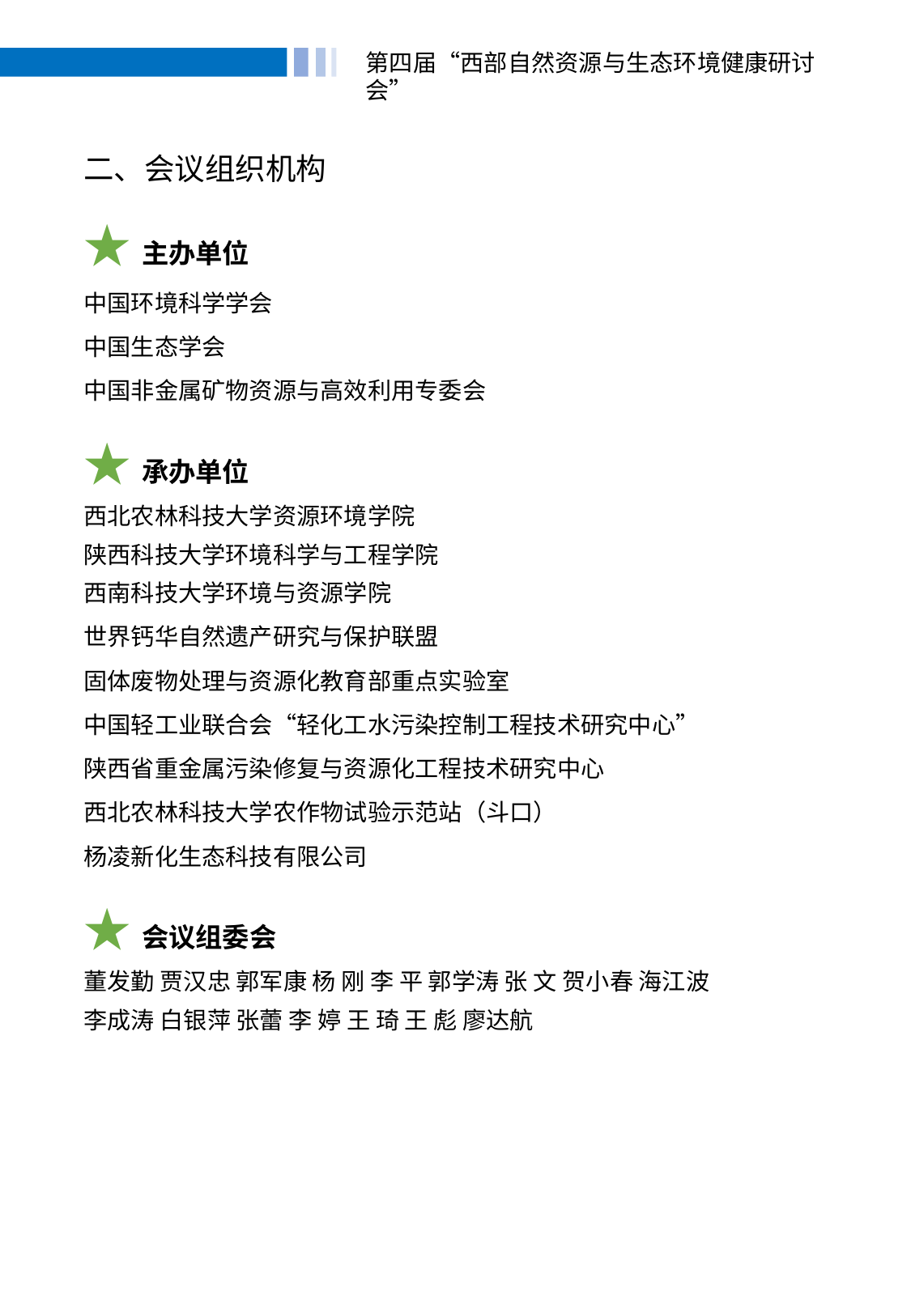

第四届“西部自然资源与生态环境健康研讨会”

二、会议组织机构
★主办单位
中国环境科学学会
中国生态学会
中国非金属矿物资源与高效利用专委会
★承办单位
西北农林科技大学资源环境学院
陕西科技大学环境科学与工程学院
西南科技大学环境与资源学院
世界钙华自然遗产研究与保护联盟
固体废物处理与资源化教育部重点实验室
中国轻工业联合会“轻化工水污染控制工程技术研究中心”
陕西省重金属污染修复与资源化工程技术研究中心
西北农林科技大学农作物试验示范站（斗口）
杨凌新化生态科技有限公司
★会议组委会
董发勤 贾汉忠 郭军康 杨 刚 李 平 郭学涛 张 文 贺小春 海江波
李成涛 白银萍 张蕾 李 婷 王 琦 王 彪 廖达航